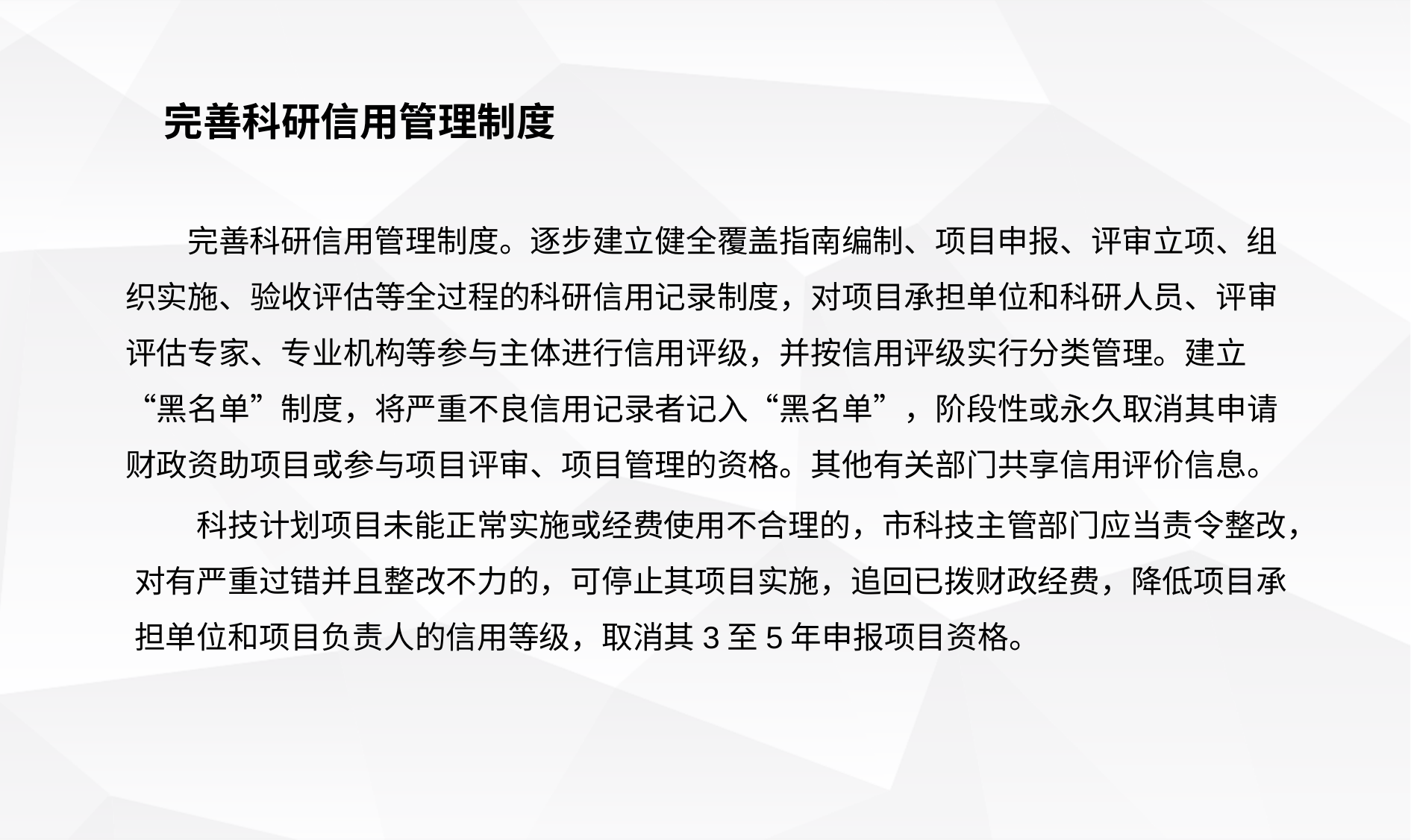

完善科研信用管理制度
完善科研信用管理制度。逐步建立健全覆盖指南编制、项目申报、评审立项、组织实施、验收评估等全过程的科研信用记录制度，对项目承担单位和科研人员、评审评估专家、专业机构等参与主体进行信用评级，并按信用评级实行分类管理。建立“黑名单”制度，将严重不良信用记录者记入“黑名单”，阶段性或永久取消其申请财政资助项目或参与项目评审、项目管理的资格。其他有关部门共享信用评价信息。
科技计划项目未能正常实施或经费使用不合理的，市科技主管部门应当责令整改，对有严重过错并且整改不力的，可停止其项目实施，追回已拨财政经费，降低项目承担单位和项目负责人的信用等级，取消其3至5年申报项目资格。